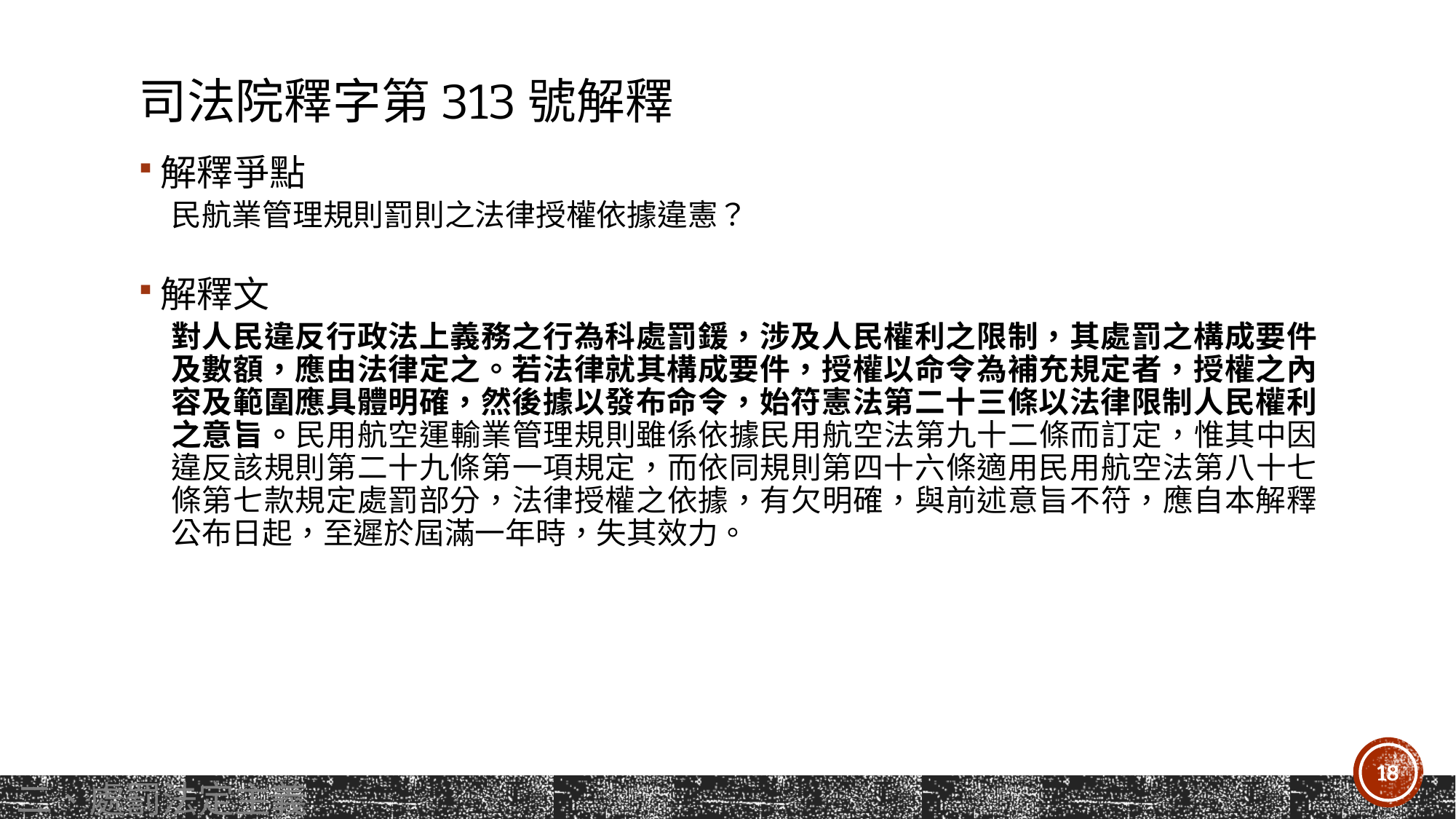

# 司法院釋字第313號解釋
解釋爭點
民航業管理規則罰則之法律授權依據違憲？

解釋文
對人民違反行政法上義務之行為科處罰鍰，涉及人民權利之限制，其處罰之構成要件及數額，應由法律定之。若法律就其構成要件，授權以命令為補充規定者，授權之內容及範圍應具體明確，然後據以發布命令，始符憲法第二十三條以法律限制人民權利之意旨。民用航空運輸業管理規則雖係依據民用航空法第九十二條而訂定，惟其中因違反該規則第二十九條第一項規定，而依同規則第四十六條適用民用航空法第八十七條第七款規定處罰部分，法律授權之依據，有欠明確，與前述意旨不符，應自本解釋公布日起，至遲於屆滿一年時，失其效力。
18